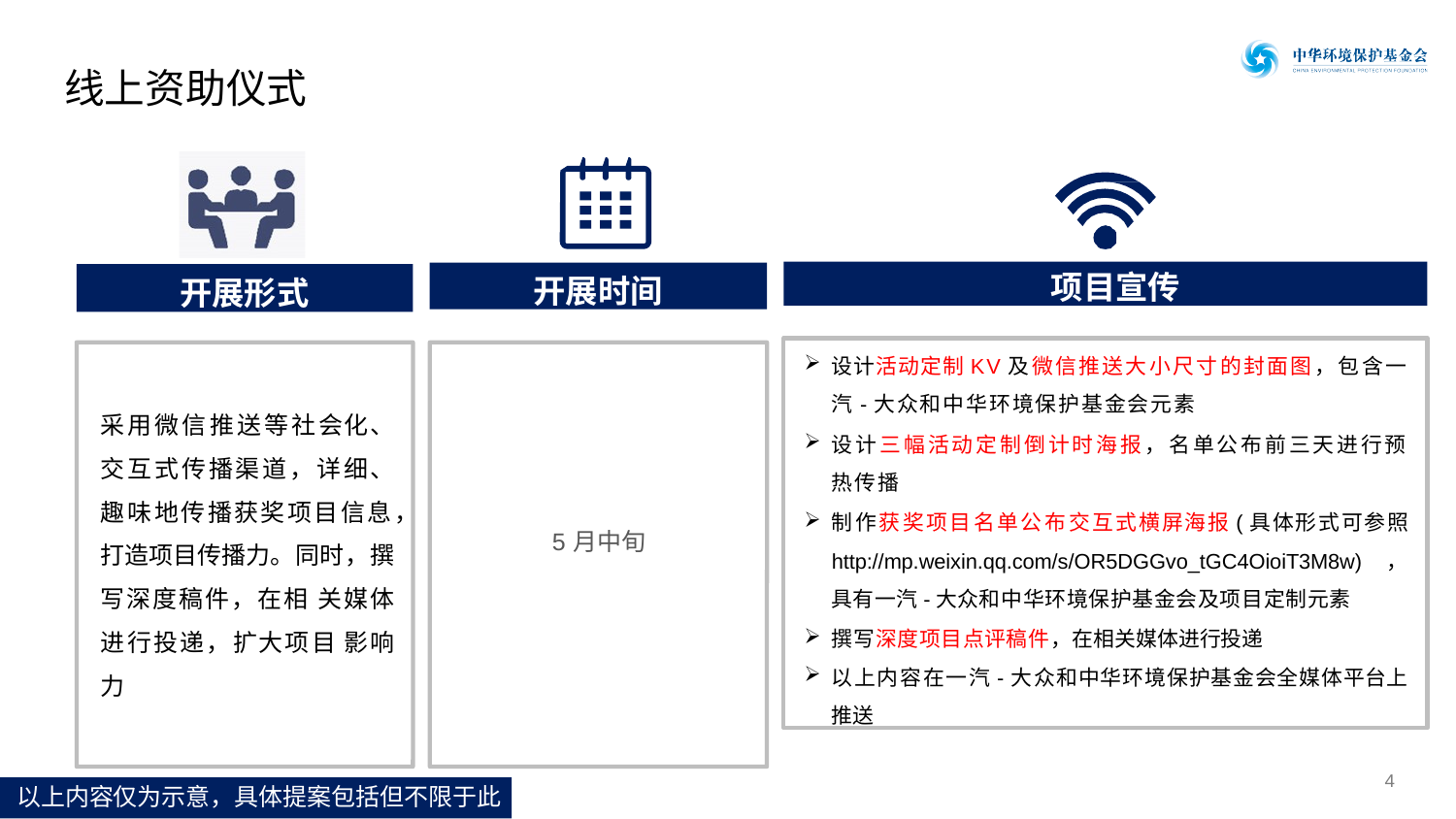

# 线上资助仪式

项目宣传
开展时间
开展形式
设计活动定制KV及微信推送大小尺寸的封面图，包含一汽-大众和中华环境保护基金会元素
设计三幅活动定制倒计时海报，名单公布前三天进行预热传播
制作获奖项目名单公布交互式横屏海报(具体形式可参照 http://mp.weixin.qq.com/s/OR5DGGvo_tGC4OioiT3M8w)，具有一汽-大众和中华环境保护基金会及项目定制元素
撰写深度项目点评稿件，在相关媒体进行投递
以上内容在一汽-大众和中华环境保护基金会全媒体平台上推送

采用微信推送等社会化、交互式传播渠道，详细、趣味地传播获奖项目信息，打造项目传播力。同时，撰写深度稿件，在相 关媒体进行投递，扩大项目 影响力
5月中旬
4
以上内容仅为示意，具体提案包括但不限于此